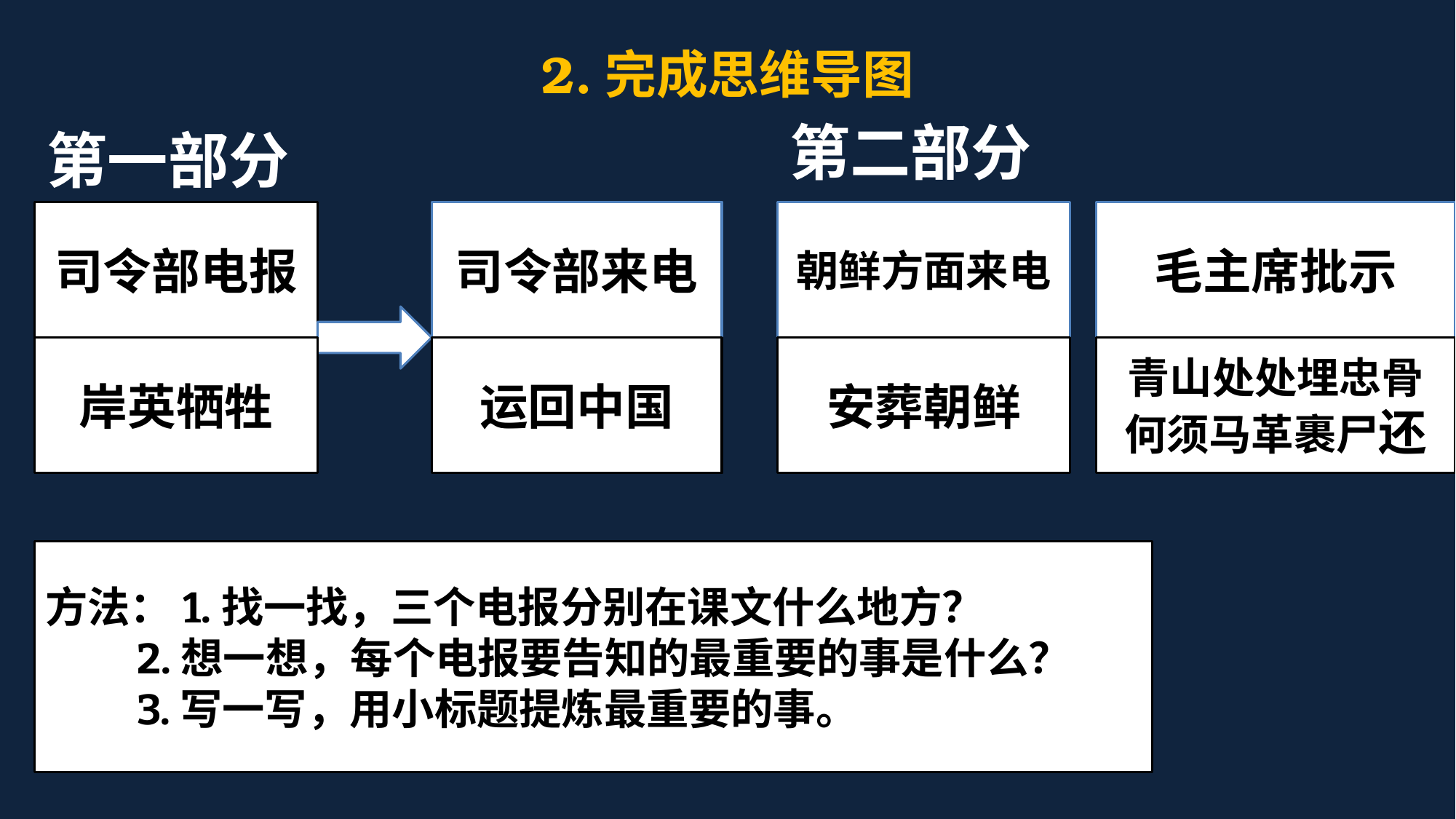

# 2.完成思维导图
第二部分
第一部分
司令部电报
司令部来电
朝鲜方面来电
毛主席批示

岸英牺牲
运回中国
安葬朝鲜
青山处处埋忠骨
何须马革裹尸还
方法：1.找一找，三个电报分别在课文什么地方？
            2.想一想，每个电报要告知的最重要的事是什么？
            3.写一写，用小标题提炼最重要的事。